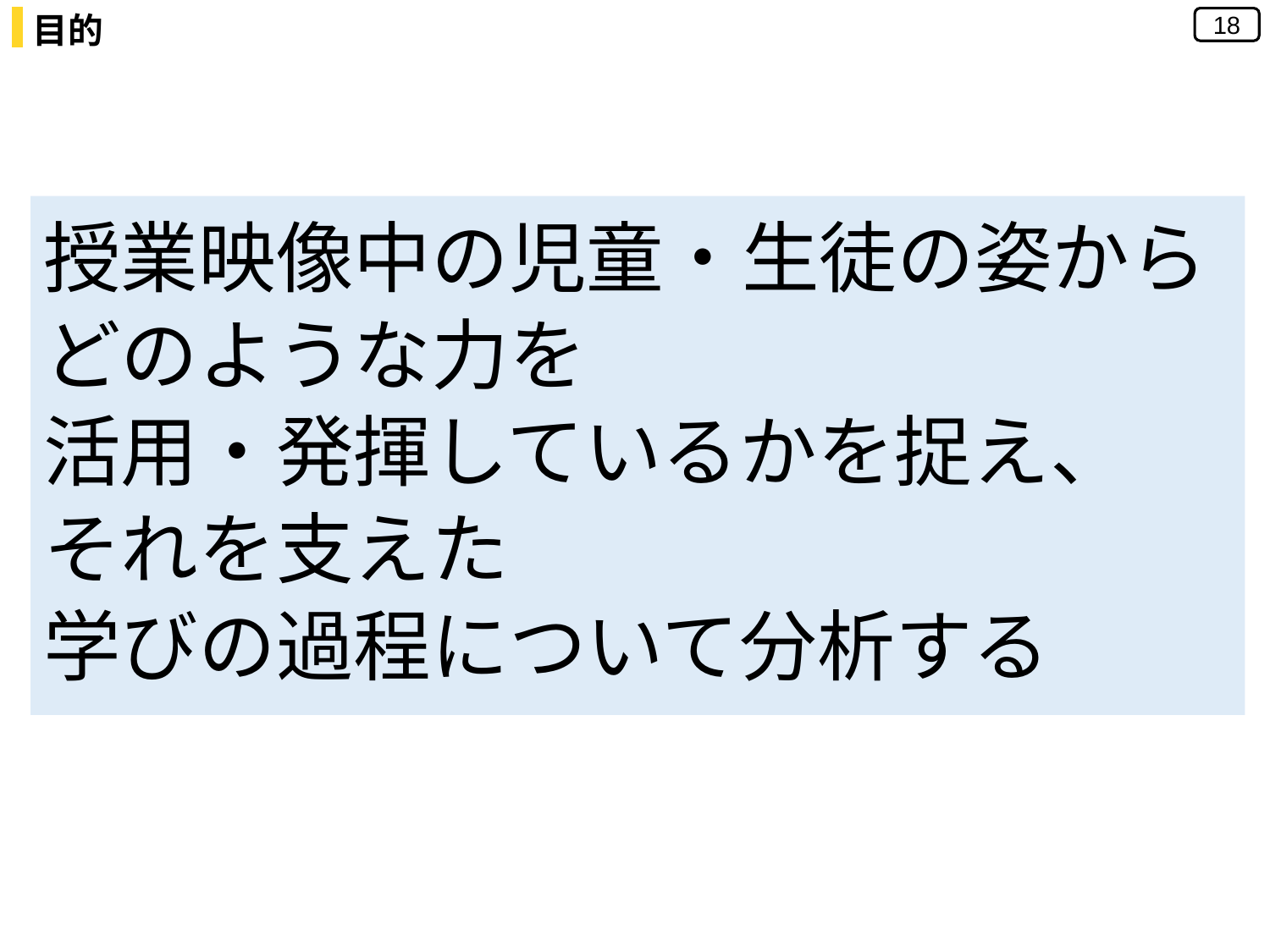

目的

18
授業映像中の児童・生徒の姿から
どのような力を
活用・発揮しているかを捉え、
それを支えた
学びの過程について分析する